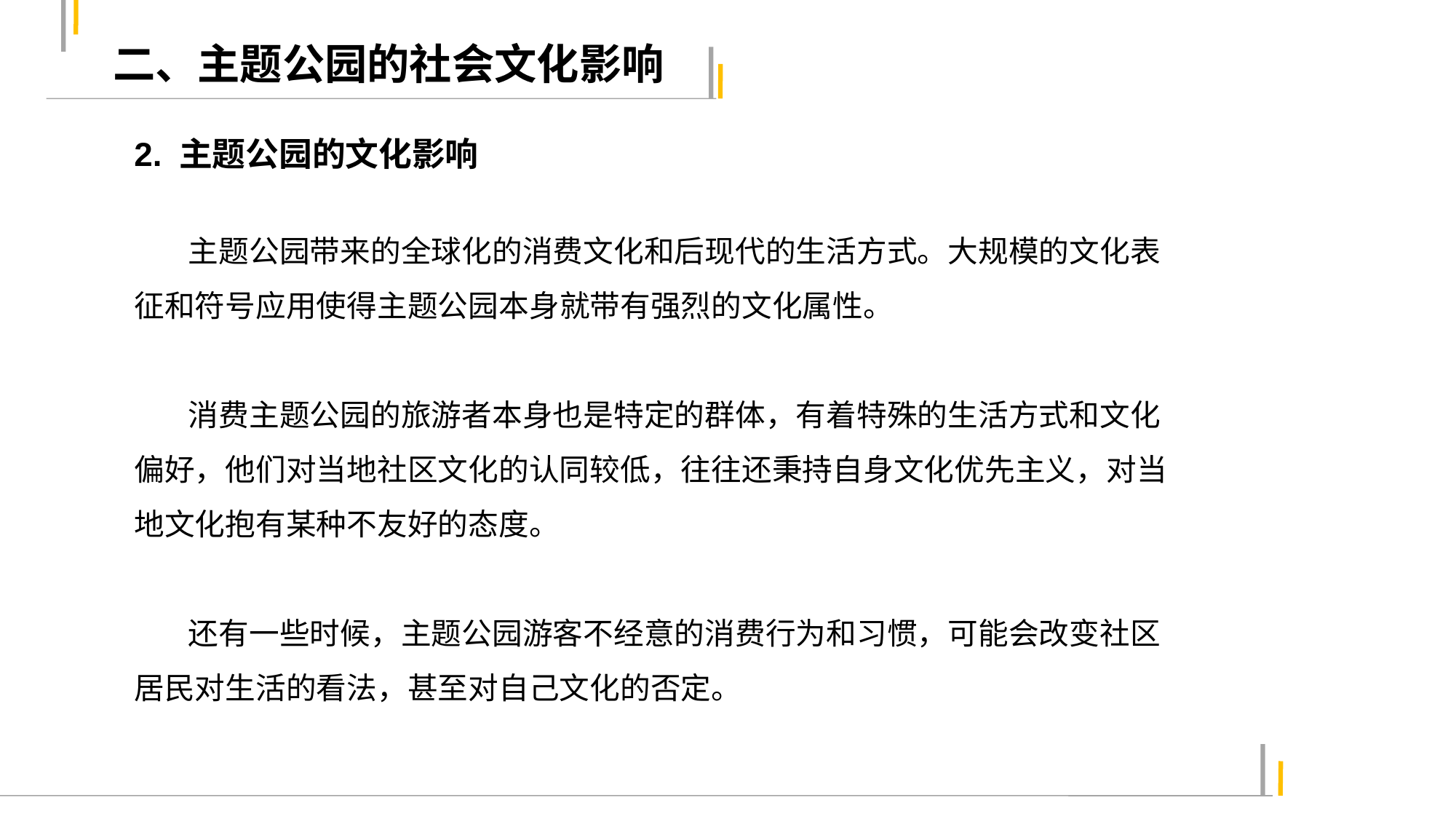

二、主题公园的社会文化影响

2. 主题公园的文化影响
       主题公园带来的全球化的消费文化和后现代的生活方式。大规模的文化表征和符号应用使得主题公园本身就带有强烈的文化属性。

       消费主题公园的旅游者本身也是特定的群体，有着特殊的生活方式和文化偏好，他们对当地社区文化的认同较低，往往还秉持自身文化优先主义，对当地文化抱有某种不友好的态度。

       还有一些时候，主题公园游客不经意的消费行为和习惯，可能会改变社区居民对生活的看法，甚至对自己文化的否定。